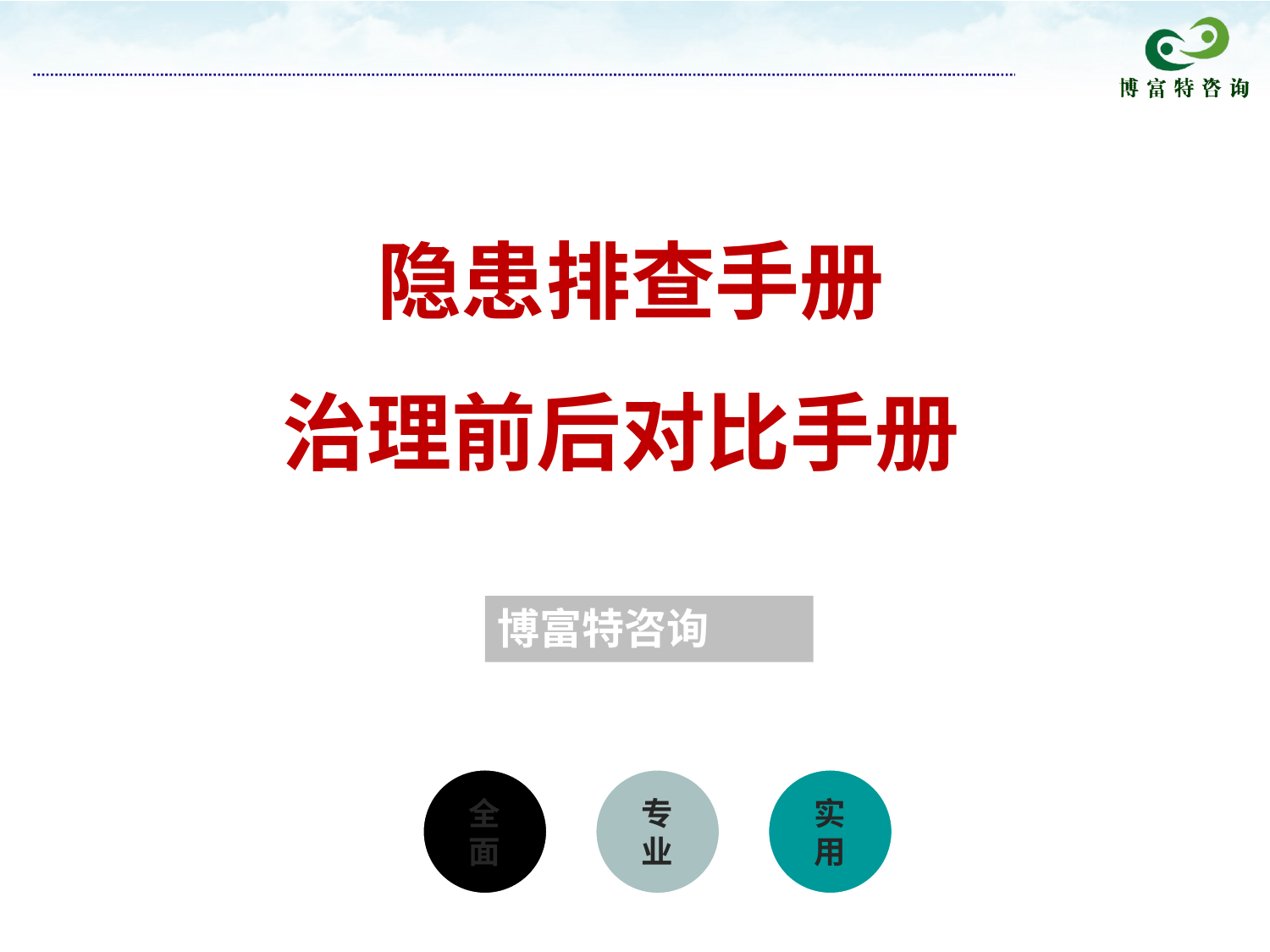

# 隐患排查手册 治理前后对比手册
博富特咨询
全面
实用
专业